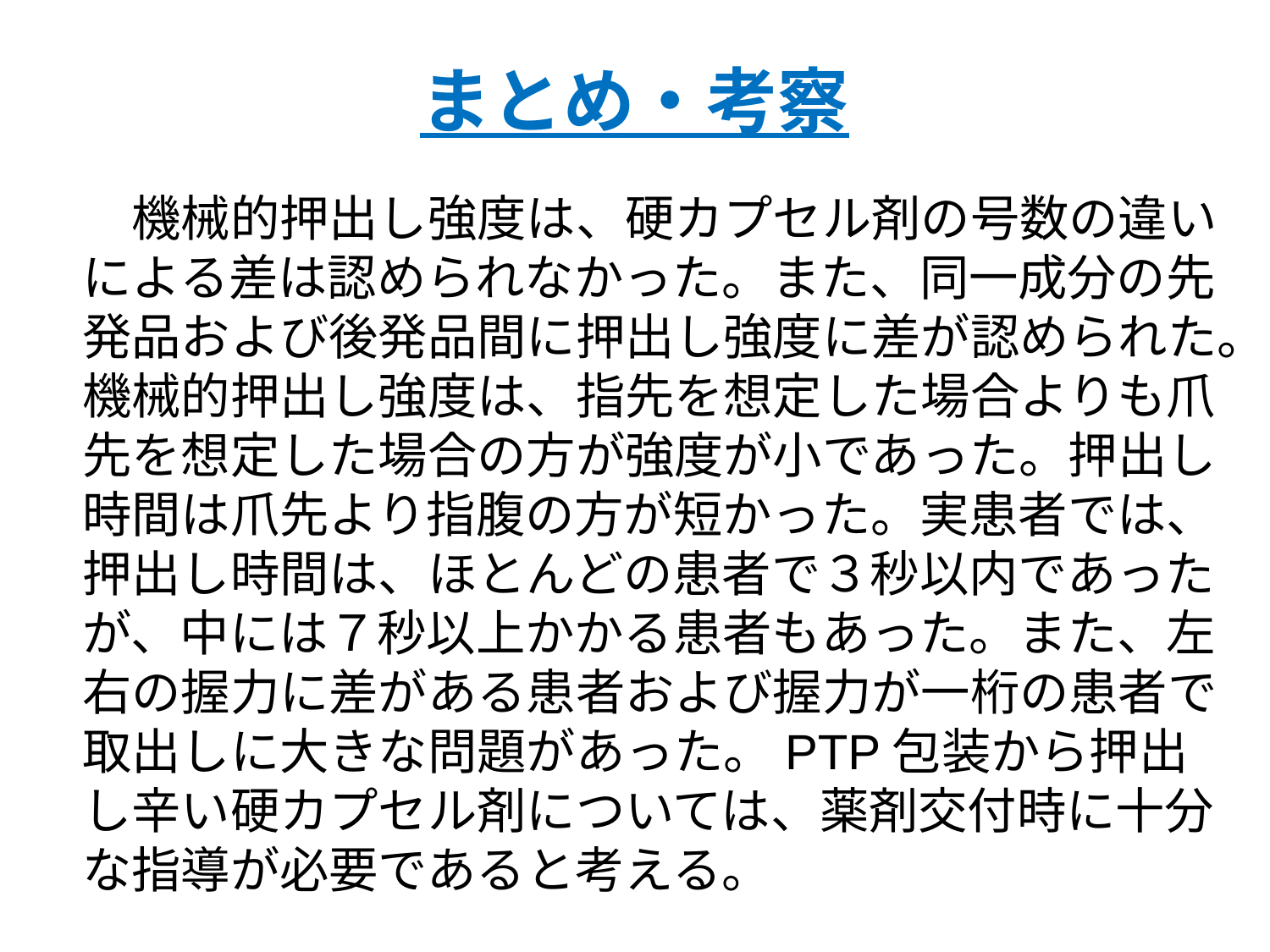

まとめ・考察
　機械的押出し強度は、硬カプセル剤の号数の違いによる差は認められなかった。また、同一成分の先発品および後発品間に押出し強度に差が認められた。機械的押出し強度は、指先を想定した場合よりも爪先を想定した場合の方が強度が小であった。押出し時間は爪先より指腹の方が短かった。実患者では、押出し時間は、ほとんどの患者で３秒以内であったが、中には７秒以上かかる患者もあった。また、左右の握力に差がある患者および握力が一桁の患者で取出しに大きな問題があった。PTP包装から押出し辛い硬カプセル剤については、薬剤交付時に十分な指導が必要であると考える。

これらのことより、高齢者への薬剤交付時には、PTP包装径と錠剤径に差がある薬剤では、包装の押す位置を正確に指導するか、一包化調剤を検討する必要があると考える。